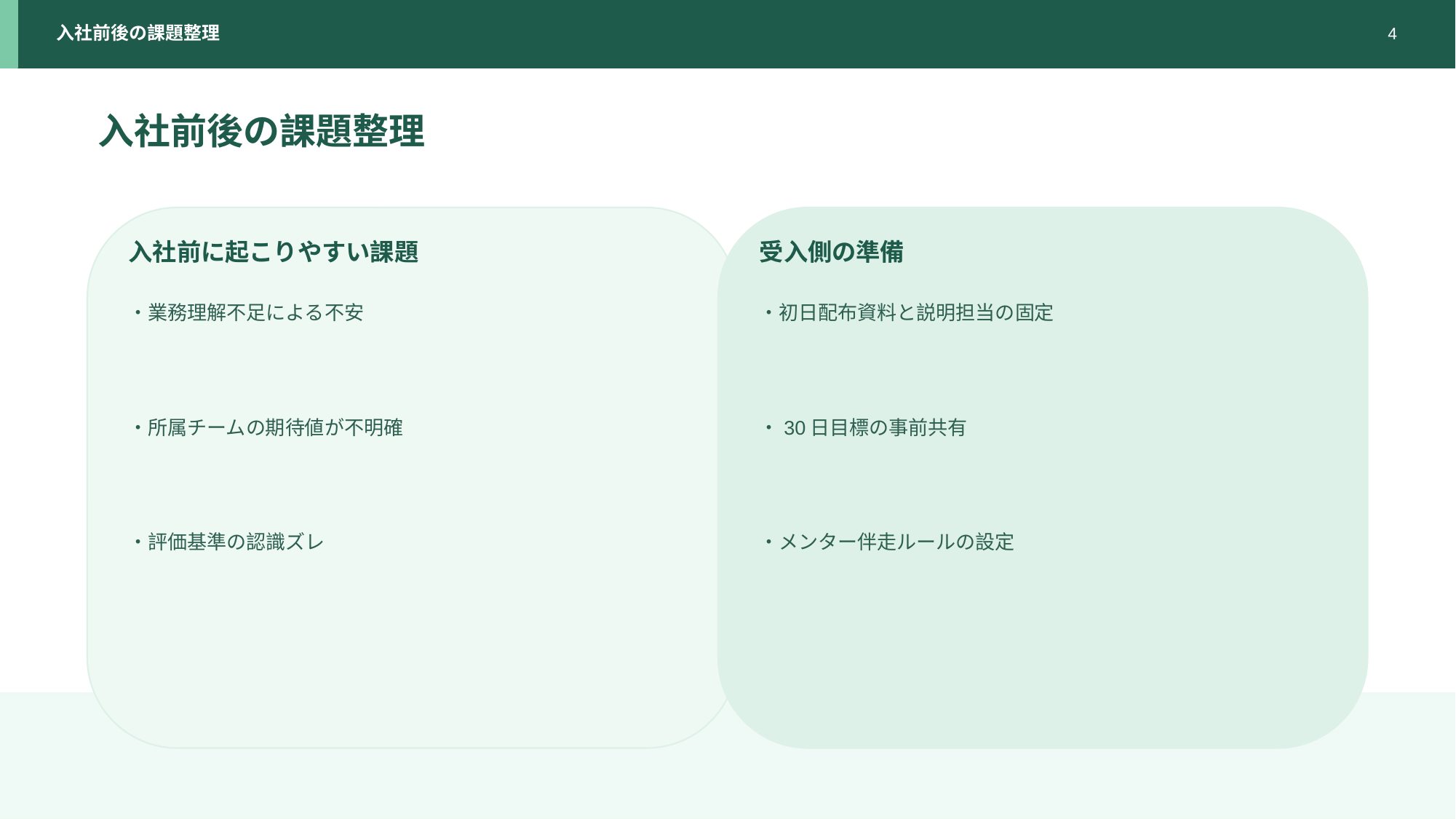

入社前後の課題整理
4
入社前後の課題整理

入社前に起こりやすい課題
受入側の準備
・業務理解不足による不安
・初日配布資料と説明担当の固定
・所属チームの期待値が不明確
・30日目標の事前共有
・評価基準の認識ズレ
・メンター伴走ルールの設定